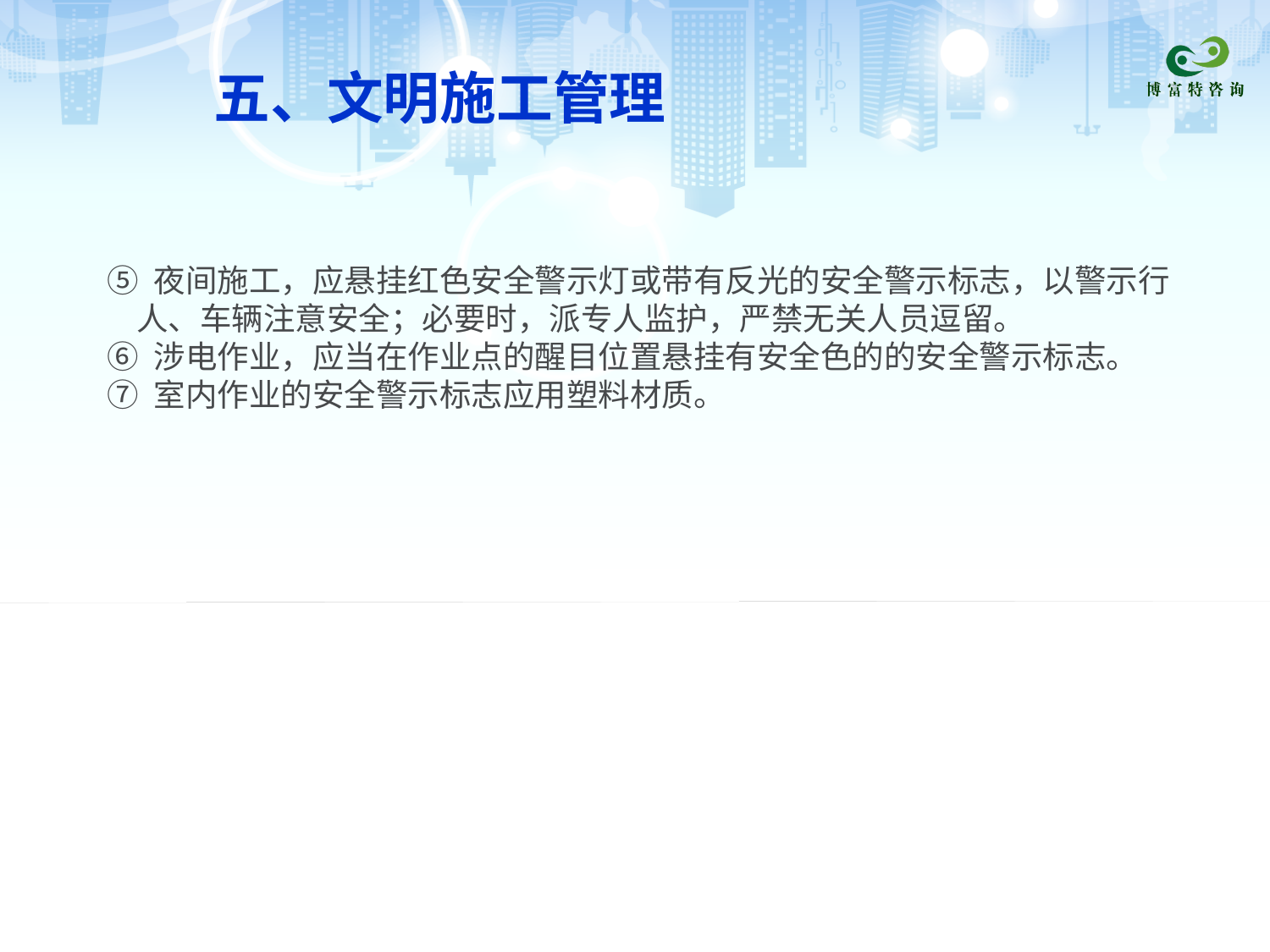

五、文明施工管理

⑤ 夜间施工，应悬挂红色安全警示灯或带有反光的安全警示标志，以警示行
   人、车辆注意安全；必要时，派专人监护，严禁无关人员逗留。
⑥ 涉电作业，应当在作业点的醒目位置悬挂有安全色的的安全警示标志。
⑦ 室内作业的安全警示标志应用塑料材质。